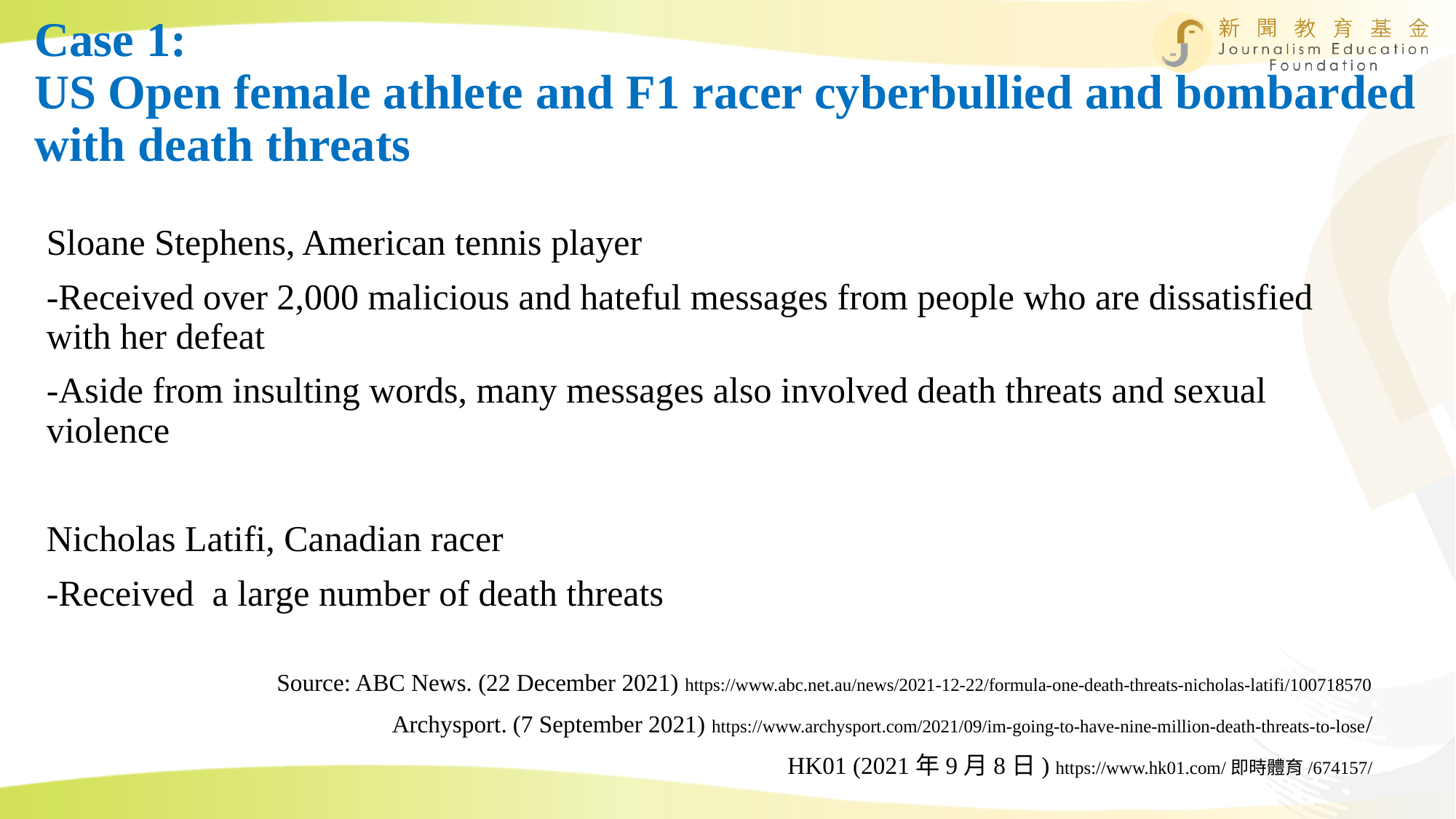

# Case 1: US Open female athlete and F1 racer cyberbullied and bombarded with death threats

Sloane Stephens, American tennis player
-Received over 2,000 malicious and hateful messages from people who are dissatisfied with her defeat
-Aside from insulting words, many messages also involved death threats and sexual violence

Nicholas Latifi, Canadian racer
-Received  a large number of death threats

Source: ABC News. (22 December 2021) https://www.abc.net.au/news/2021-12-22/formula-one-death-threats-nicholas-latifi/100718570
Archysport. (7 September 2021) https://www.archysport.com/2021/09/im-going-to-have-nine-million-death-threats-to-lose/
HK01 (2021年9月8日) https://www.hk01.com/即時體育/674157/